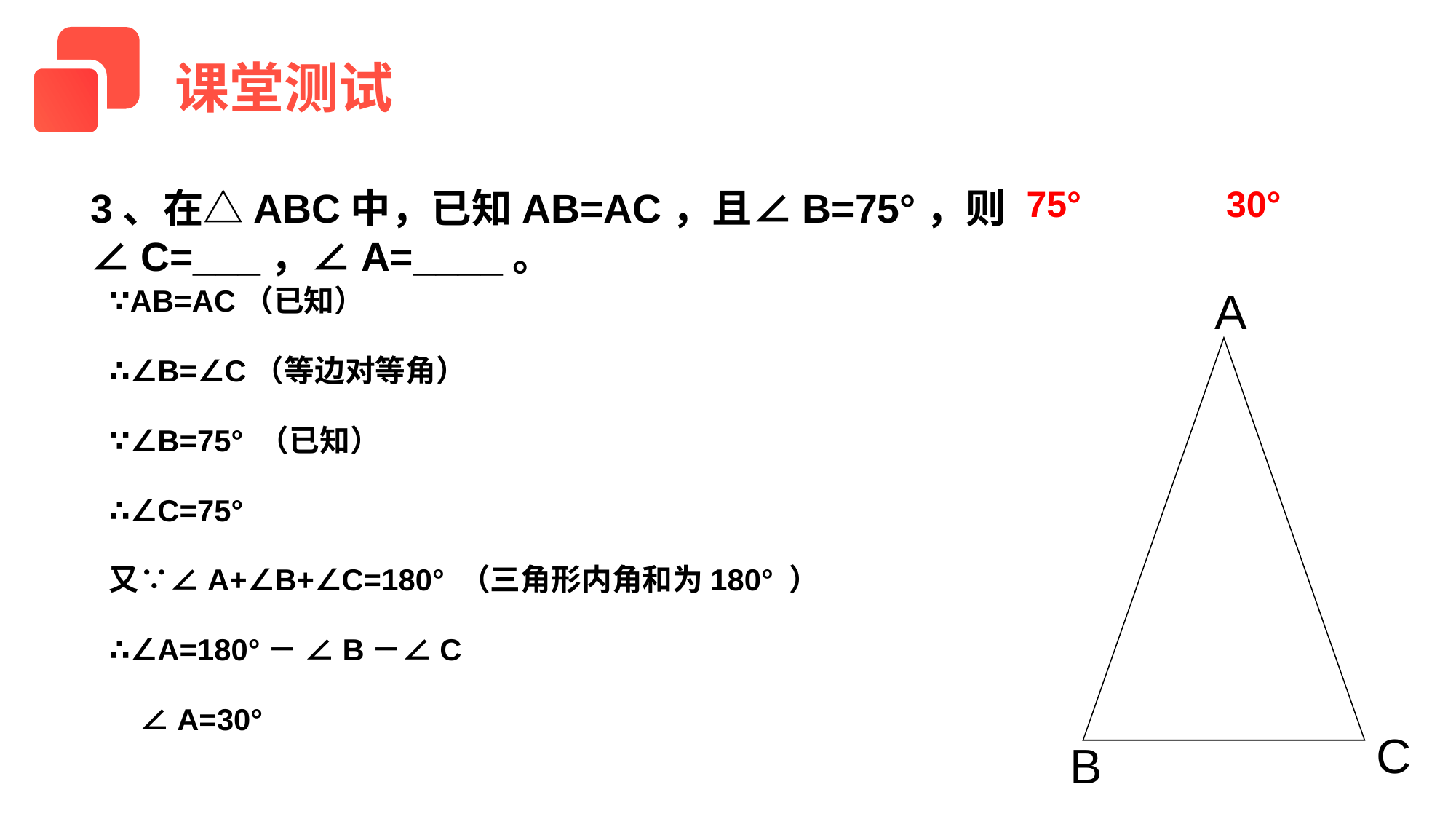

课堂测试
75°
30°
3、在△ABC中，已知AB=AC，且∠B=75°，则∠C=___，∠A=____。
∵AB=AC（已知）
∴∠B=∠C（等边对等角）
∵∠B=75° （已知）
∴∠C=75°
又∵∠A+∠B+∠C=180° （三角形内角和为180° ）
∴∠A=180°－ ∠B－∠C
　∠A=30°
A
C
B